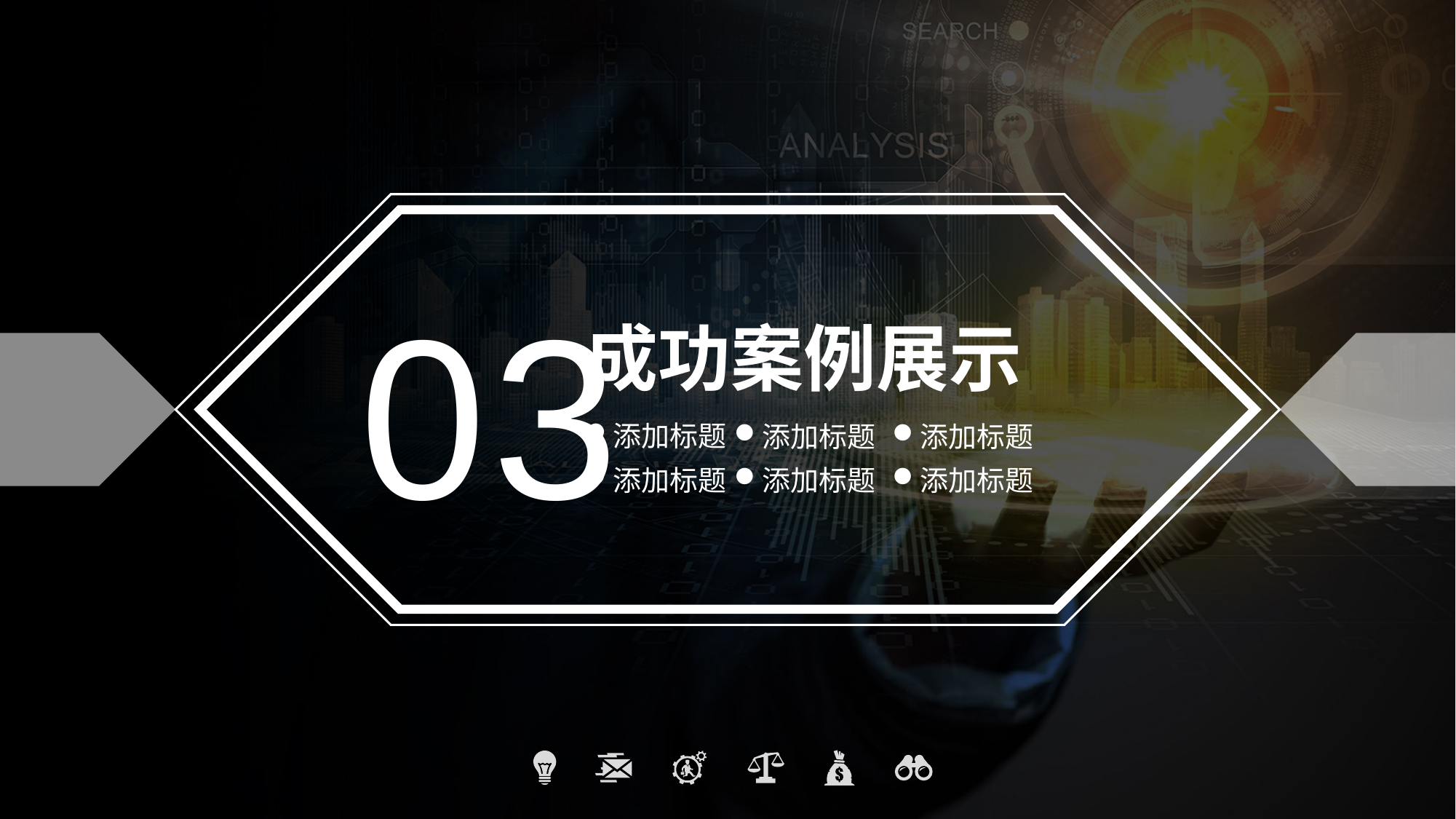

03
成功案例展示

添加标题
添加标题
添加标题
添加标题
添加标题
添加标题